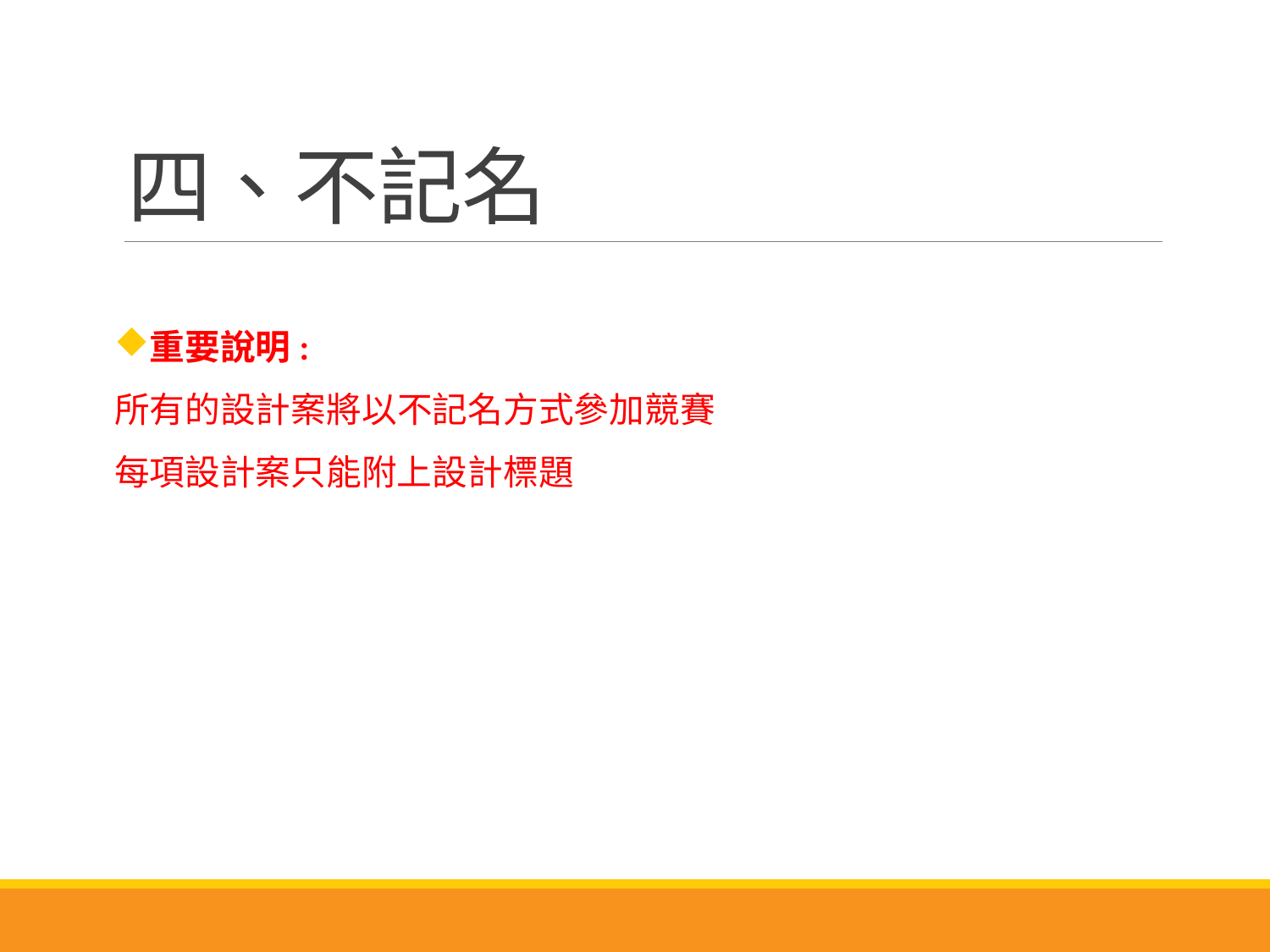

# 四、不記名

重要說明:
所有的設計案將以不記名方式參加競賽
每項設計案只能附上設計標題